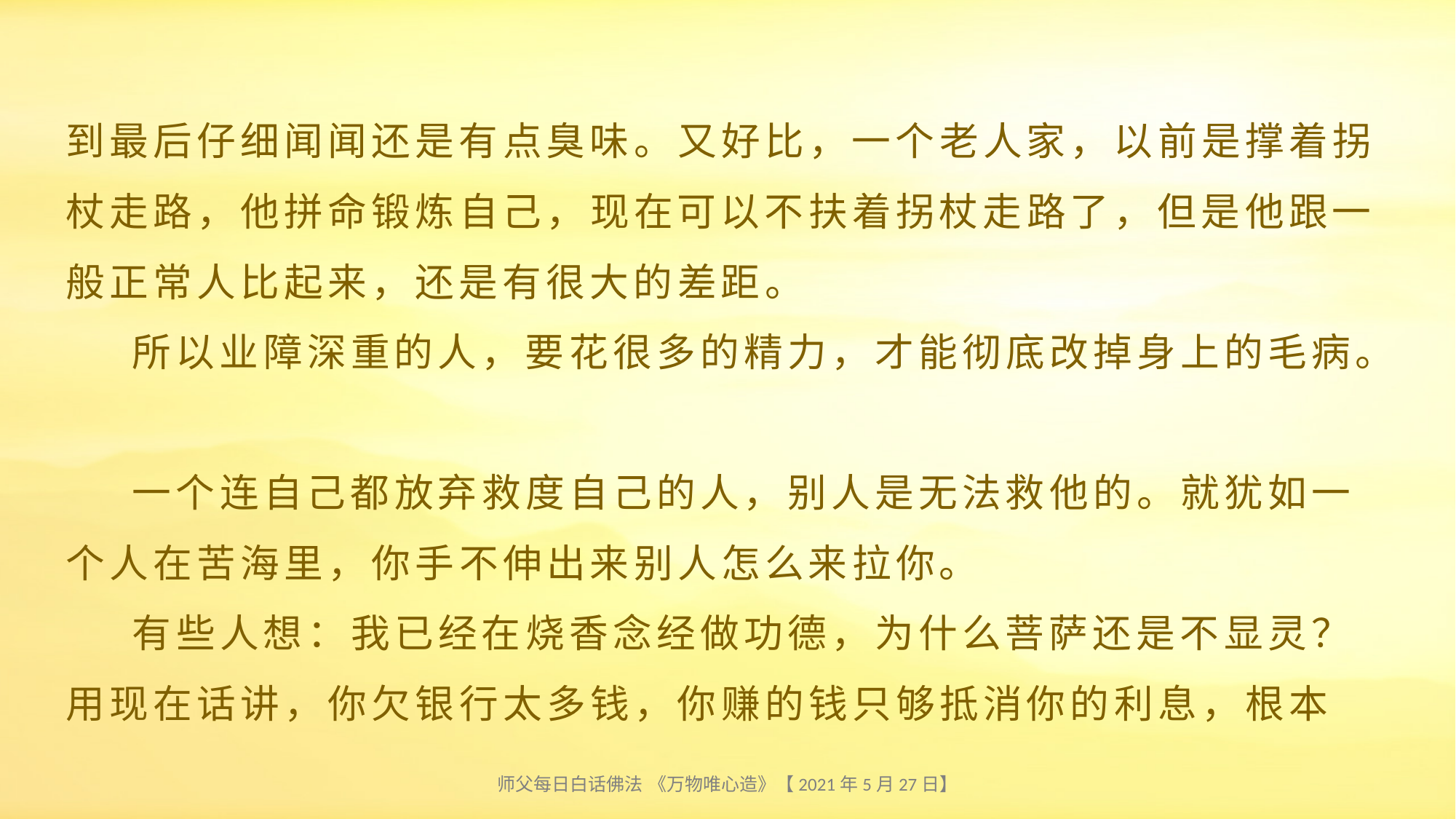

# 到最后仔细闻闻还是有点臭味。又好比，一个老人家，以前是撑着拐杖走路，他拼命锻炼自己，现在可以不扶着拐杖走路了，但是他跟一般正常人比起来，还是有很大的差距。 所以业障深重的人，要花很多的精力，才能彻底改掉身上的毛病。 一个连自己都放弃救度自己的人，别人是无法救他的。就犹如一个人在苦海里，你手不伸出来别人怎么来拉你。 有些人想：我已经在烧香念经做功德，为什么菩萨还是不显灵？用现在话讲，你欠银行太多钱，你赚的钱只够抵消你的利息，根本
师父每日白话佛法 《万物唯心造》【2021年5月27日】